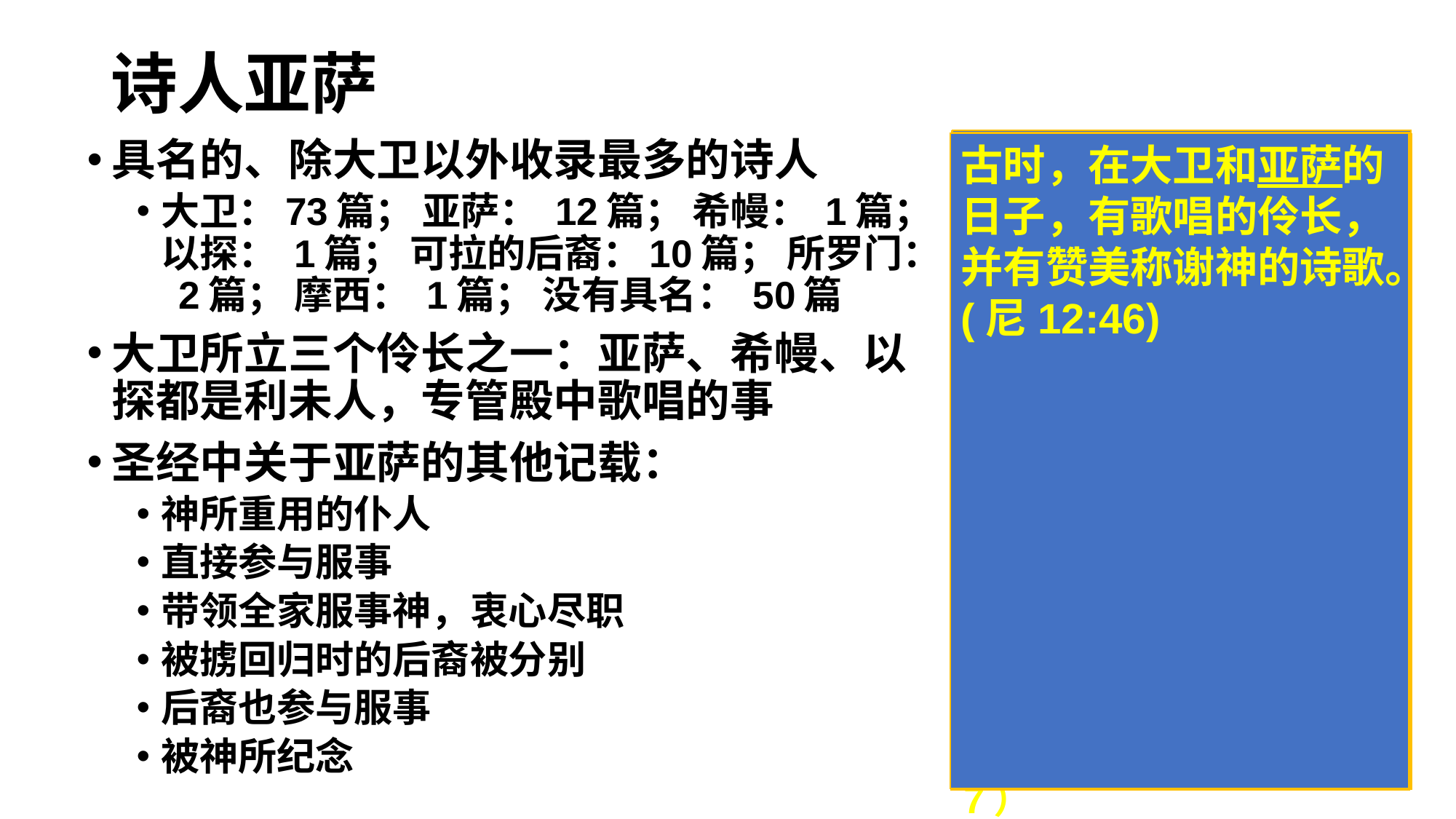

# 诗人亚萨
歌唱的，亚萨的子孙一百二十八名。(拉2:41)
为首的是亚萨，其次是撒迦利雅，雅薛，示米拉末，耶歇，玛他提雅，以利押，比拿雅，俄别以东，耶利，鼓瑟弹琴。惟有亚萨敲钹，大发响声。(代上16:5)

大卫派亚萨和他的弟兄在约柜前常常事奉耶和华，一日尽一日的职分。(代上16:37)
匠人立耶和华殿根基的时候，祭司皆穿礼服吹号，亚萨的子孙利未人敲钹，照以色列王大卫所定的例，都站着赞美耶和华。(拉3:10)

具名的、除大卫以外收录最多的诗人
大卫：73篇； 亚萨： 12篇； 希幔： 1篇； 以探： 1篇； 可拉的后裔：10篇； 所罗门： 2篇； 摩西： 1篇； 没有具名： 50篇
大卫所立三个伶长之一：亚萨、希幔、以探都是利未人，专管殿中歌唱的事
圣经中关于亚萨的其他记载：
神所重用的仆人
直接参与服事
带领全家服事神，衷心尽职
被掳回归时的后裔被分别
后裔也参与服事
被神所纪念
古时，在大卫和亚萨的日子，有歌唱的伶长，并有赞美称谢神的诗歌。(尼12:46)
利未人从三十岁以外的都被数点，他们男丁的数目共有三万八千。其中有二万四千人管理耶和华殿的事，有六千人作官长和士师，有四千人作守门的，又有四千人用大卫所作的乐器颂赞耶和华。（代上23：3～5）
亚萨，耶杜顿，希幔都是王所命定的。他们和他们的弟兄学习颂赞耶和华。善于歌唱的共有二百八十八人。（代上25：6～7）
那日，大卫初次藉亚萨和他的弟兄以诗歌称颂耶和华(代上16:7)

大卫吩咐利未人的族长，派他们歌唱的弟兄用琴瑟和钹作乐，欢欢喜喜地大声歌颂。于是利未人派约珥的儿子希幔和他弟兄中比利家的儿子亚萨，并他们族弟兄米拉利子孙里古沙雅的儿子以探。（代上15：16～17）